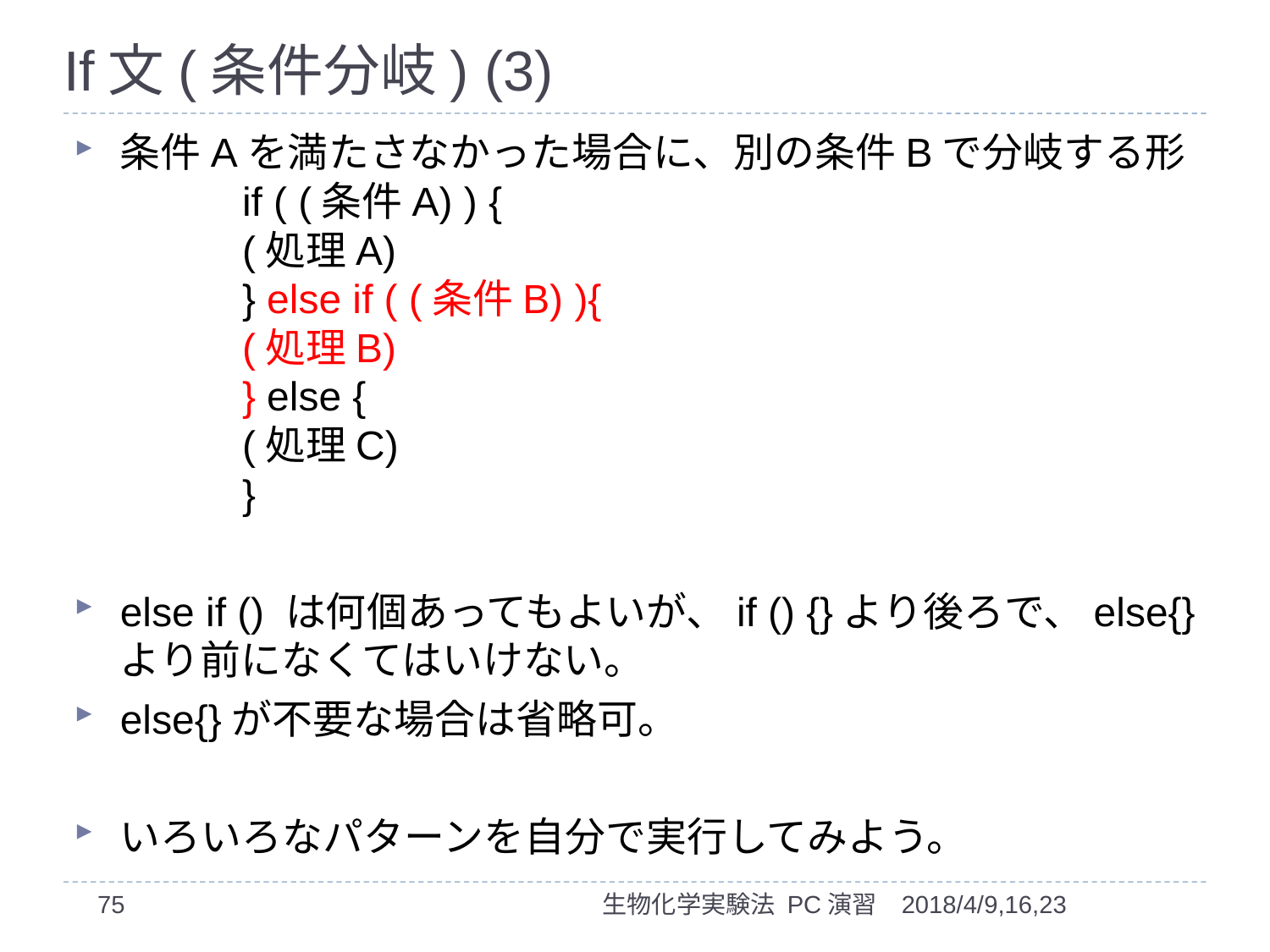

# If文(条件分岐) (3)
条件Aを満たさなかった場合に、別の条件Bで分岐する形
	if ( (条件A) ) {
		(処理A)
	} else if ( (条件B) ){
		(処理B)
	} else {
		(処理C)
	}

else if () は何個あってもよいが、if () {}より後ろで、else{} より前になくてはいけない。
else{}が不要な場合は省略可。

いろいろなパターンを自分で実行してみよう。
75
生物化学実験法 PC演習
2018/4/9,16,23